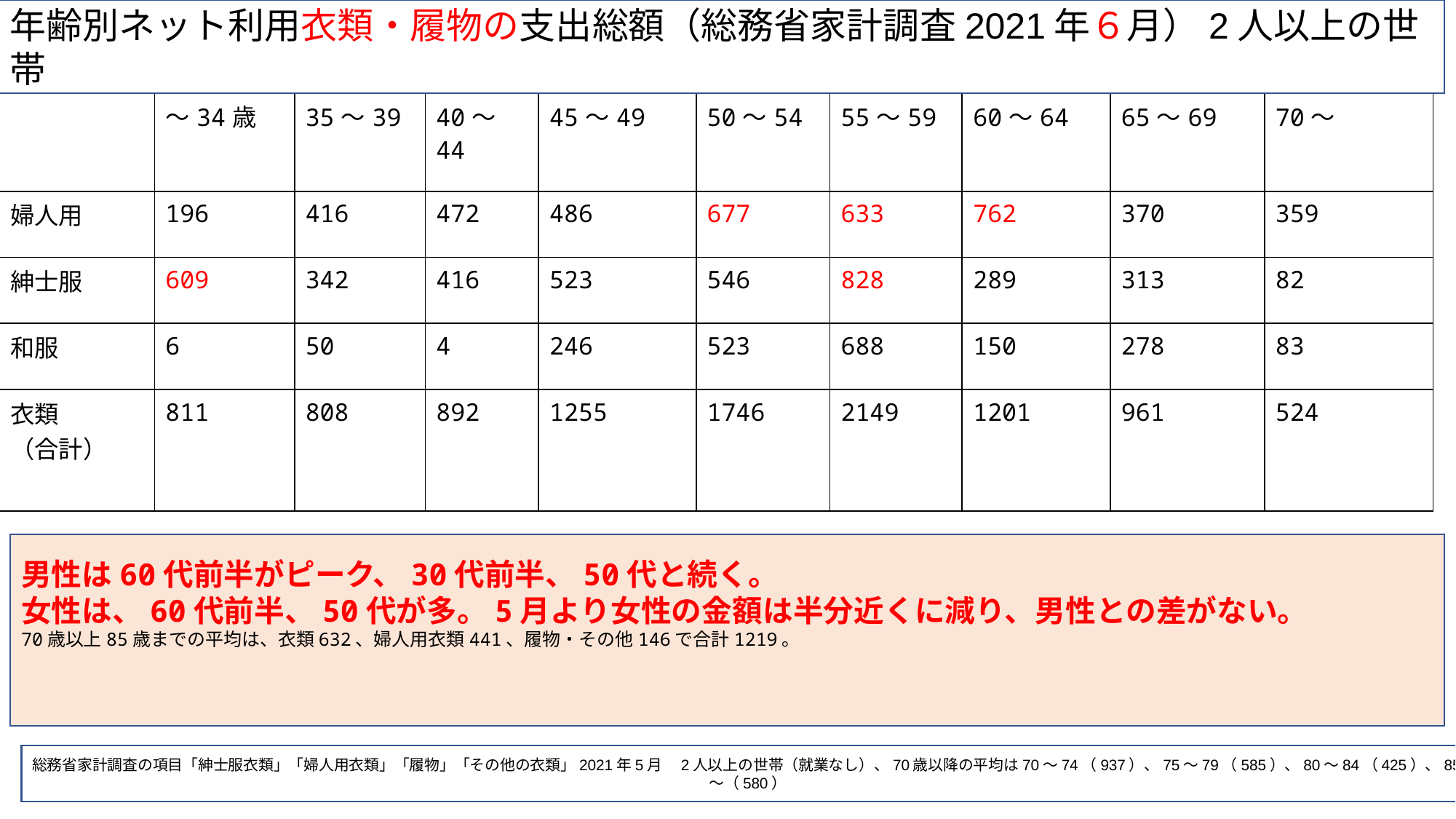

年齢別ネット利用衣類・履物の支出総額（総務省家計調査2021年６月）2人以上の世帯
|  | ～34歳 | 35～39 | 40～44 | 45～49 | 50～54 | 55～59 | 60～64 | 65～69 | 70～ |
| --- | --- | --- | --- | --- | --- | --- | --- | --- | --- |
| 婦人用 | 196 | 416 | 472 | 486 | 677 | 633 | 762 | 370 | 359 |
| 紳士服 | 609 | 342 | 416 | 523 | 546 | 828 | 289 | 313 | 82 |
| 和服 | 6 | 50 | 4 | 246 | 523 | 688 | 150 | 278 | 83 |
| 衣類 （合計） | 811 | 808 | 892 | 1255 | 1746 | 2149 | 1201 | 961 | 524 |
男性は60代前半がピーク、30代前半、50代と続く。
女性は、60代前半、50代が多。5月より女性の金額は半分近くに減り、男性との差がない。
70歳以上85歳までの平均は、衣類632、婦人用衣類441、履物・その他146で合計1219。

総務省家計調査の項目「紳士服衣類」「婦人用衣類」「履物」「その他の衣類」2021年5月　2人以上の世帯（就業なし）、70歳以降の平均は70～74（937）、75～79（585）、80～84（425）、85～（580）